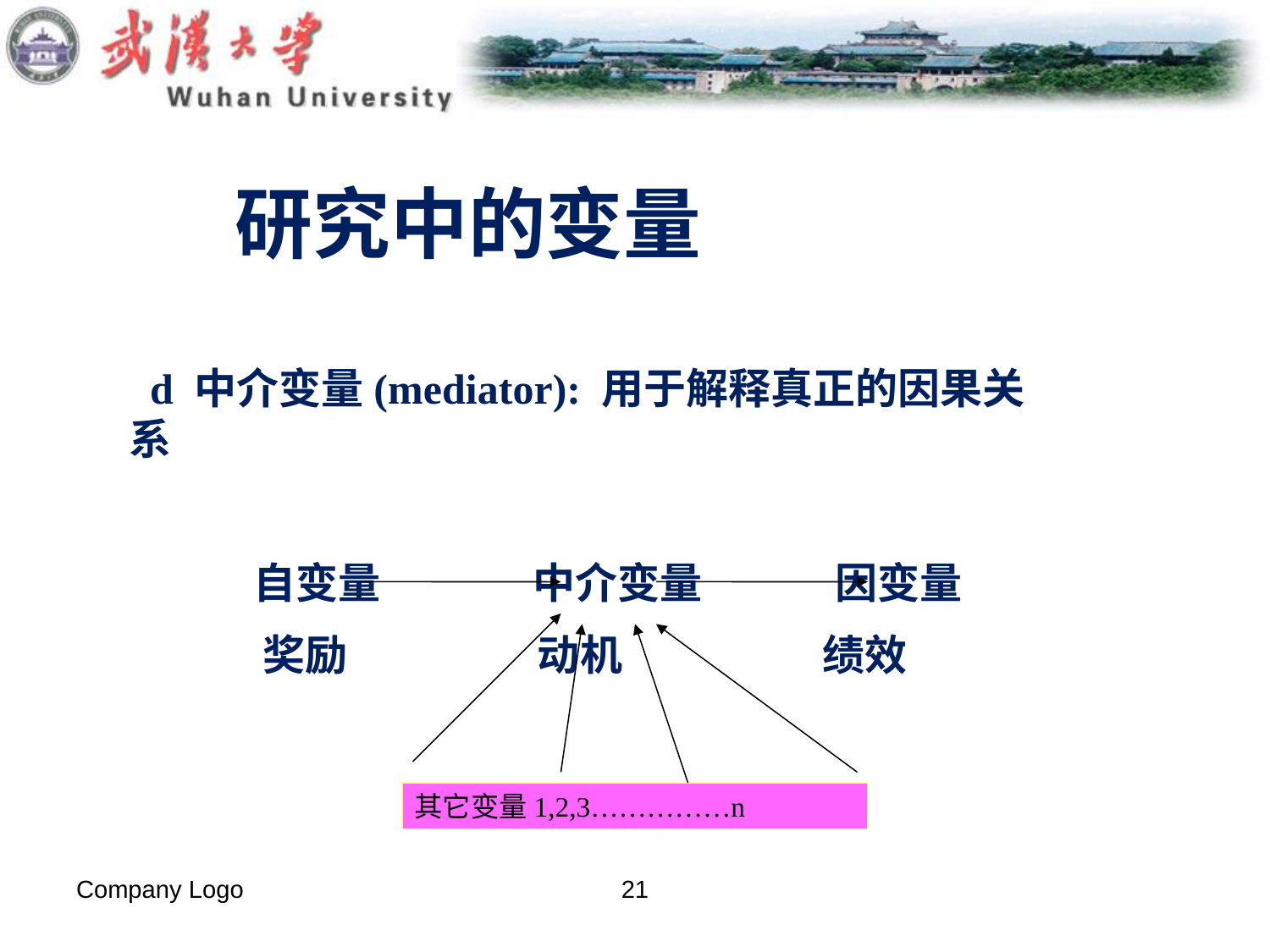

研究中的变量

  d 中介变量(mediator): 用于解释真正的因果关系

            自变量                中介变量              因变量
                    奖励                    动机                     绩效

其它变量1,2,3……………n
Company Logo
21